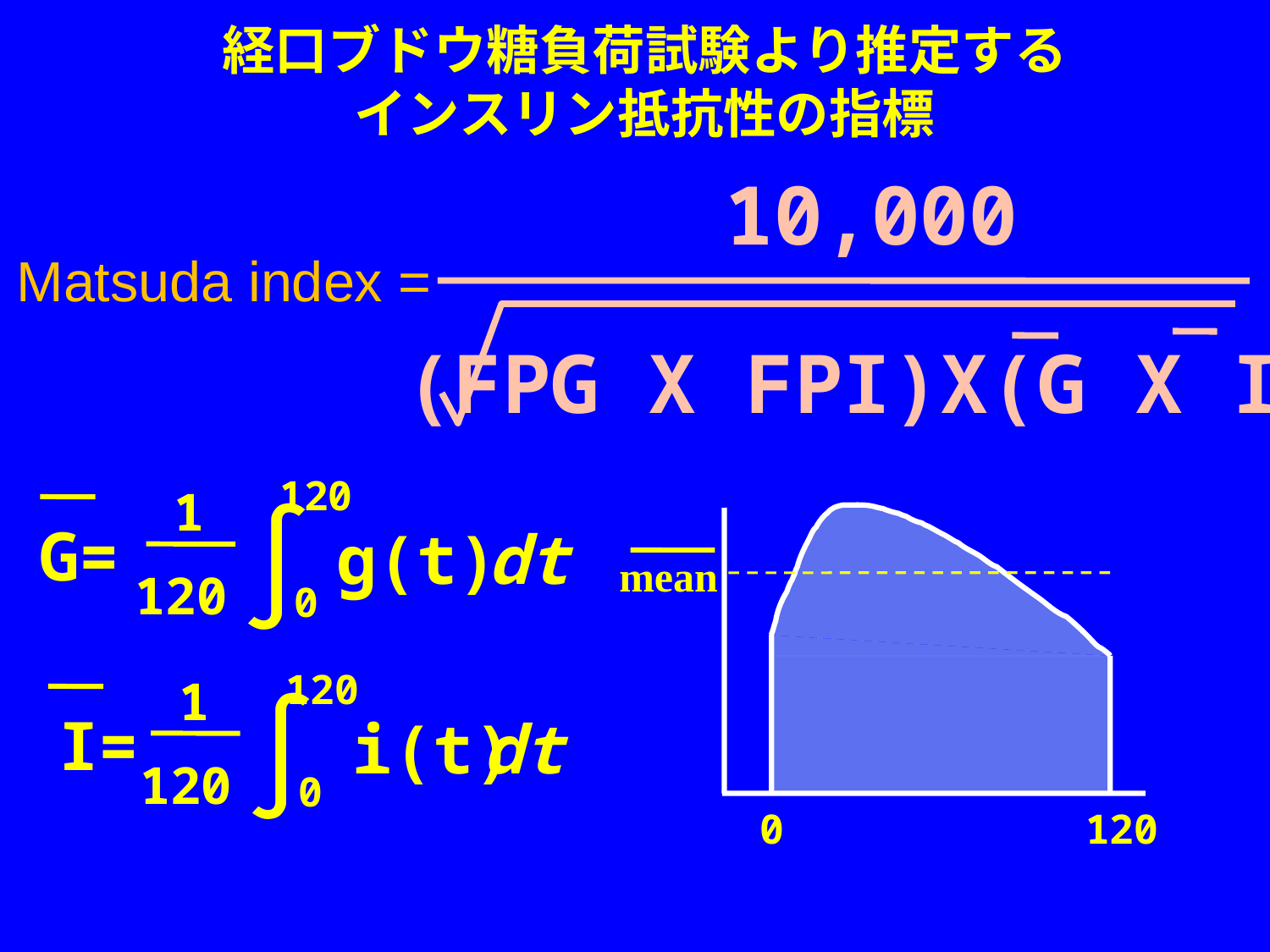

経口ブドウ糖負荷試験より推定する
インスリン抵抗性の指標
10,000
Matsuda index =

(FPG X FPI)X(G X I)

120
1
∫

G=
g(t)
dt

mean

120

0

120
1
∫

I=
i(t)
dt

120
0

0
120